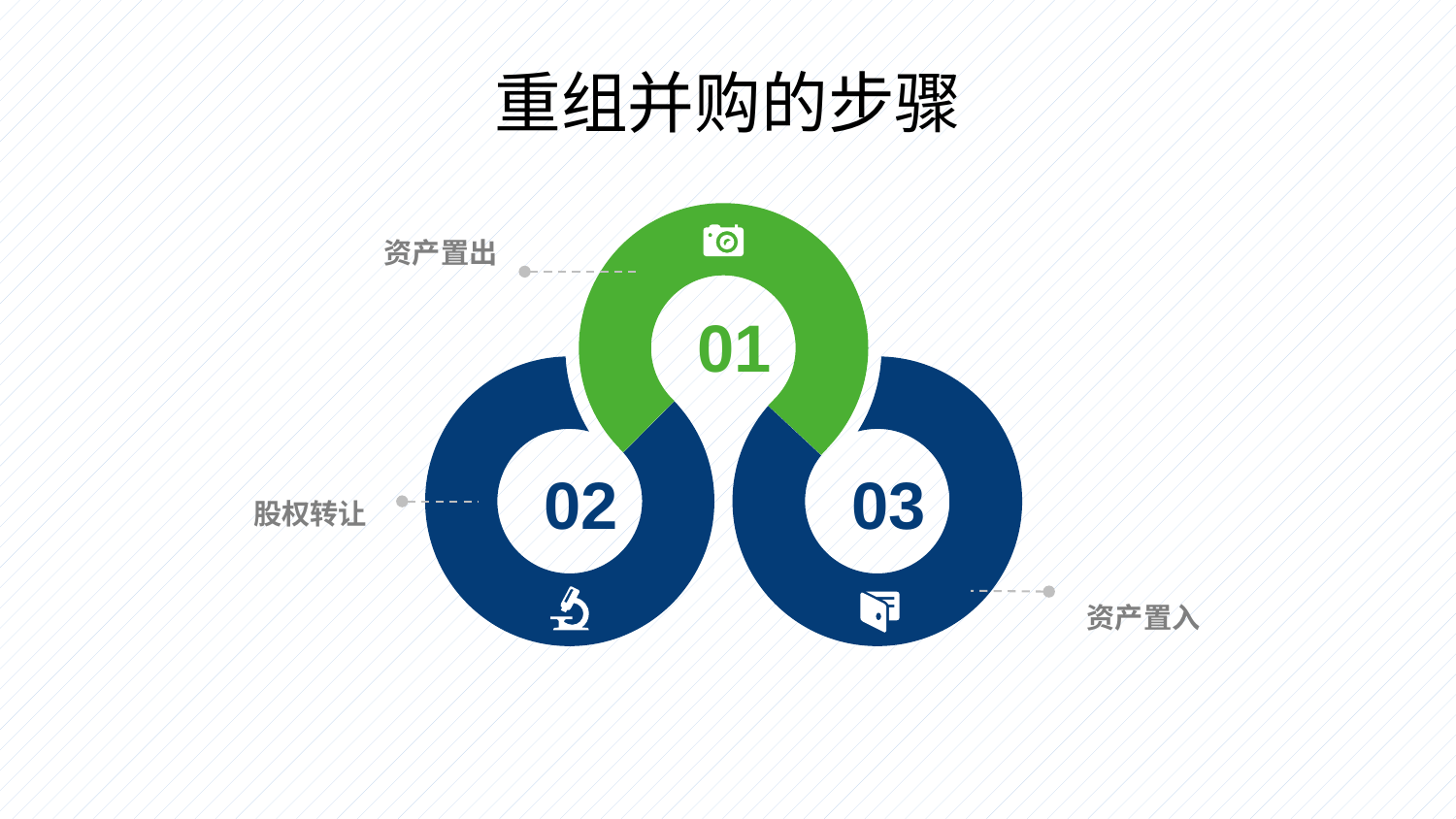

# 重组并购的步骤

资产置出

01

02
03
股权转让
资产置入